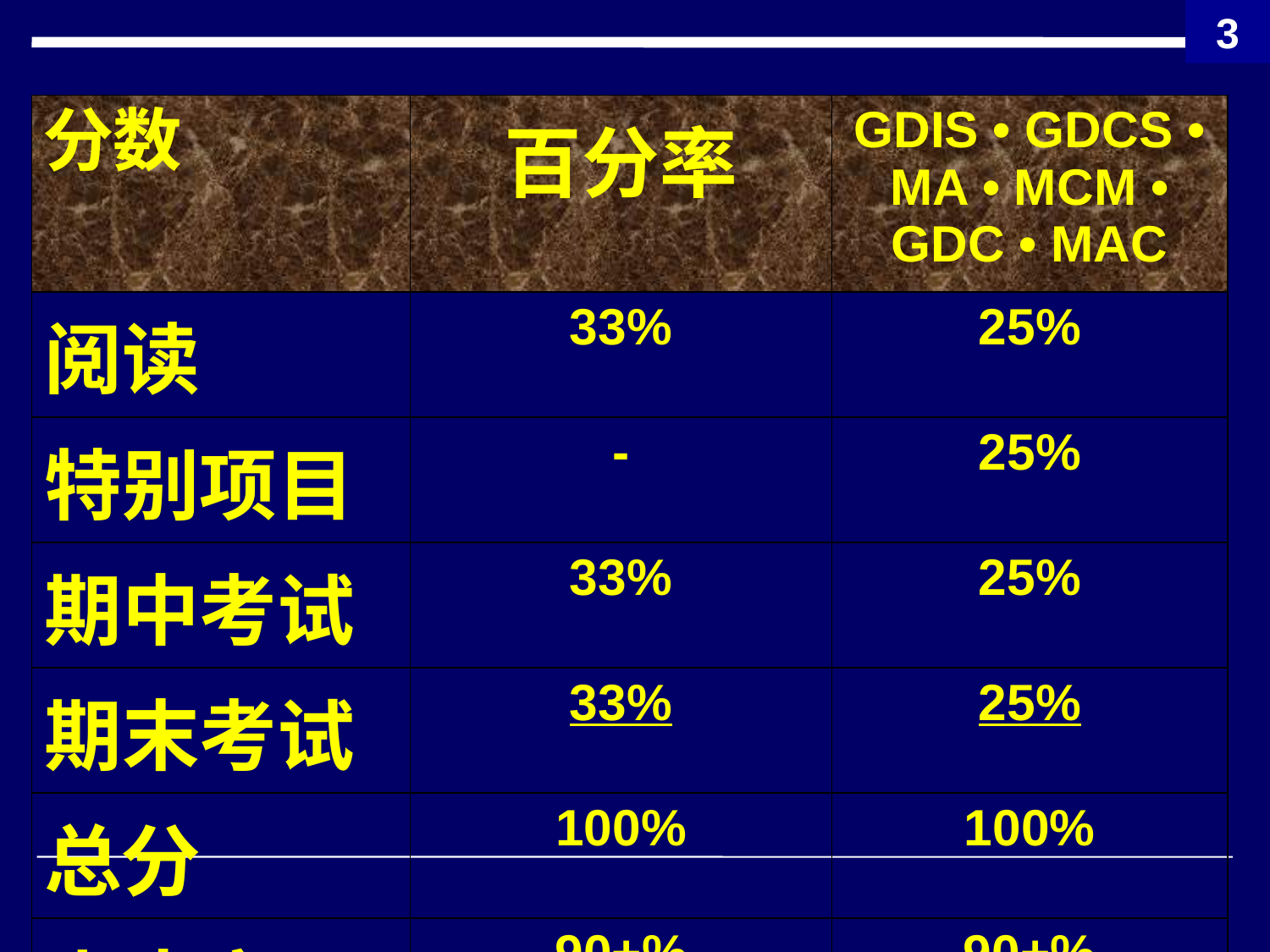

3

# 分数
|  | 百分率 | GDIS • GDCS • MA • MCM • GDC • MAC |
| --- | --- | --- |
| 阅读 | 33% | 25% |
| 特别项目 | - | 25% |
| 期中考试 | 33% | 25% |
| 期末考试 | 33% | 25% |
| 总分 | 100% | 100% |
| 出席率 | 90+% | 90+% |